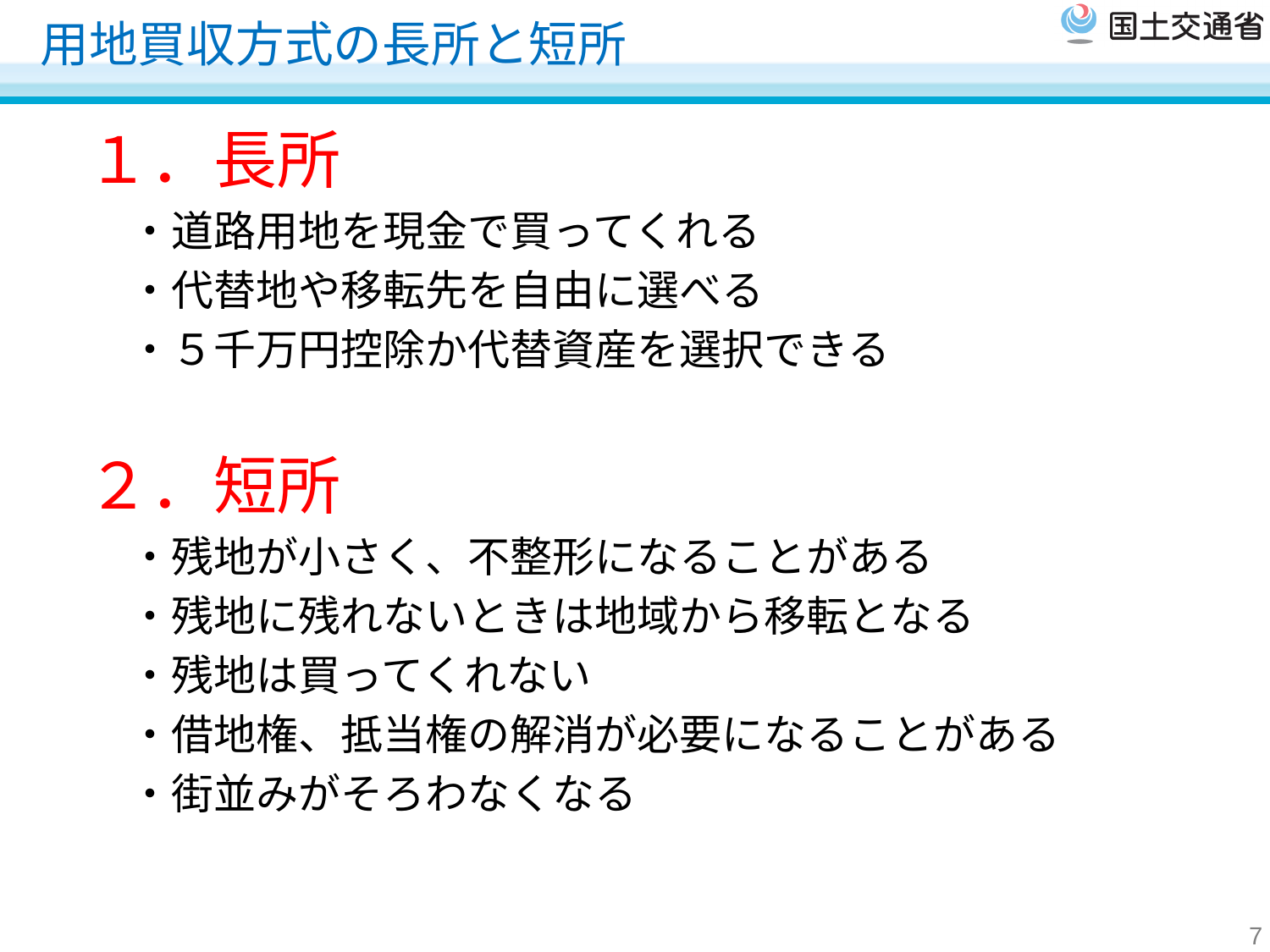

# 用地買収方式の長所と短所
１．長所
　・道路用地を現金で買ってくれる
　・代替地や移転先を自由に選べる
　・５千万円控除か代替資産を選択できる

２．短所
　・残地が小さく、不整形になることがある
　・残地に残れないときは地域から移転となる
　・残地は買ってくれない
　・借地権、抵当権の解消が必要になることがある
　・街並みがそろわなくなる
7